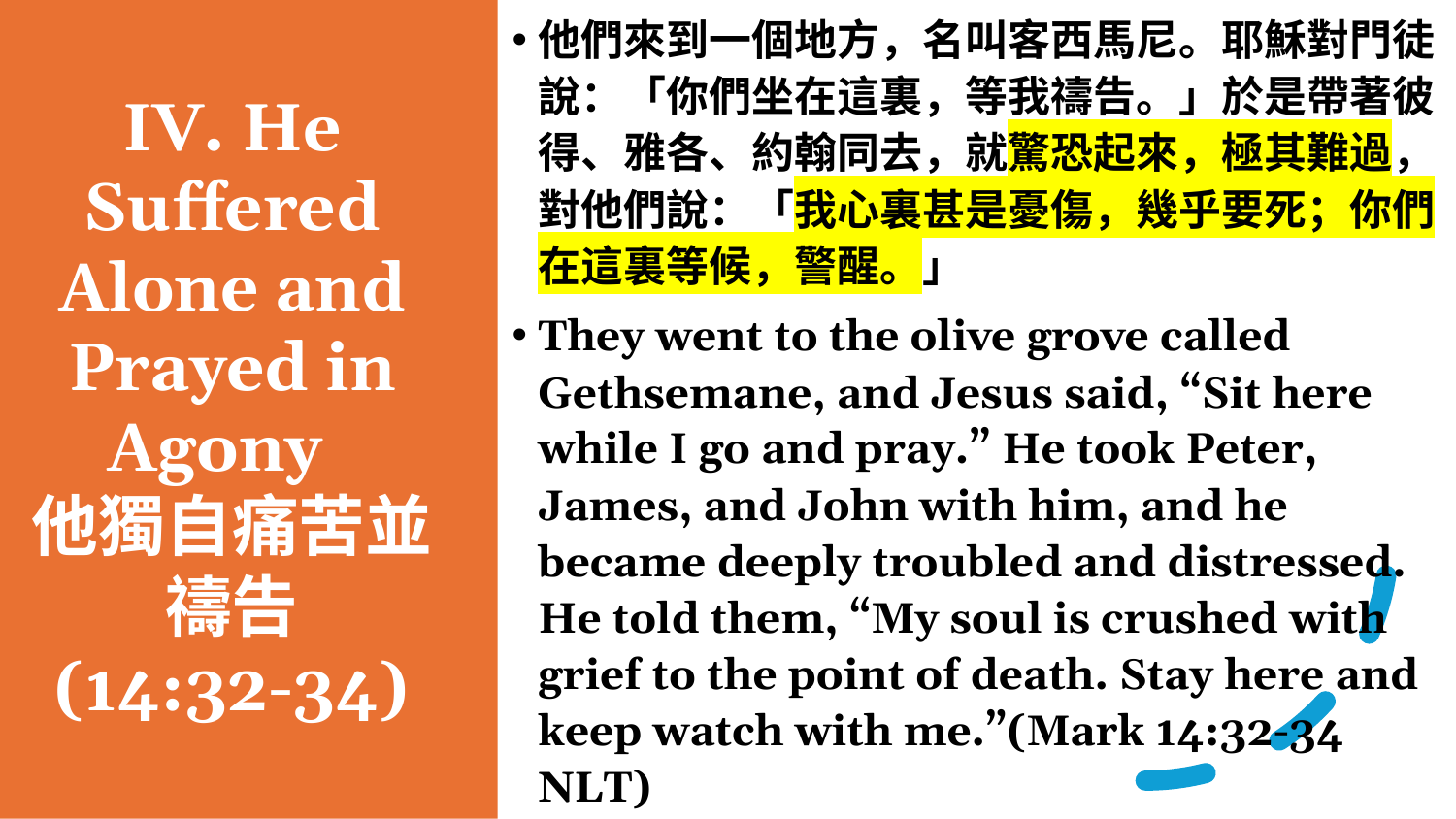

他們來到一個地方，名叫客西馬尼。耶穌對門徒說：「你們坐在這裏，等我禱告。」於是帶著彼得、雅各、約翰同去，就驚恐起來，極其難過，對他們說：「我心裏甚是憂傷，幾乎要死；你們在這裏等候，警醒。」
They went to the olive grove called Gethsemane, and Jesus said, “Sit here while I go and pray.” He took Peter, James, and John with him, and he became deeply troubled and distressed. He told them, “My soul is crushed with grief to the point of death. Stay here and keep watch with me.”(Mark 14:32-34 NLT)
# IV. He Suffered Alone and Prayed in Agony 他獨自痛苦並禱告 (14:32-34)